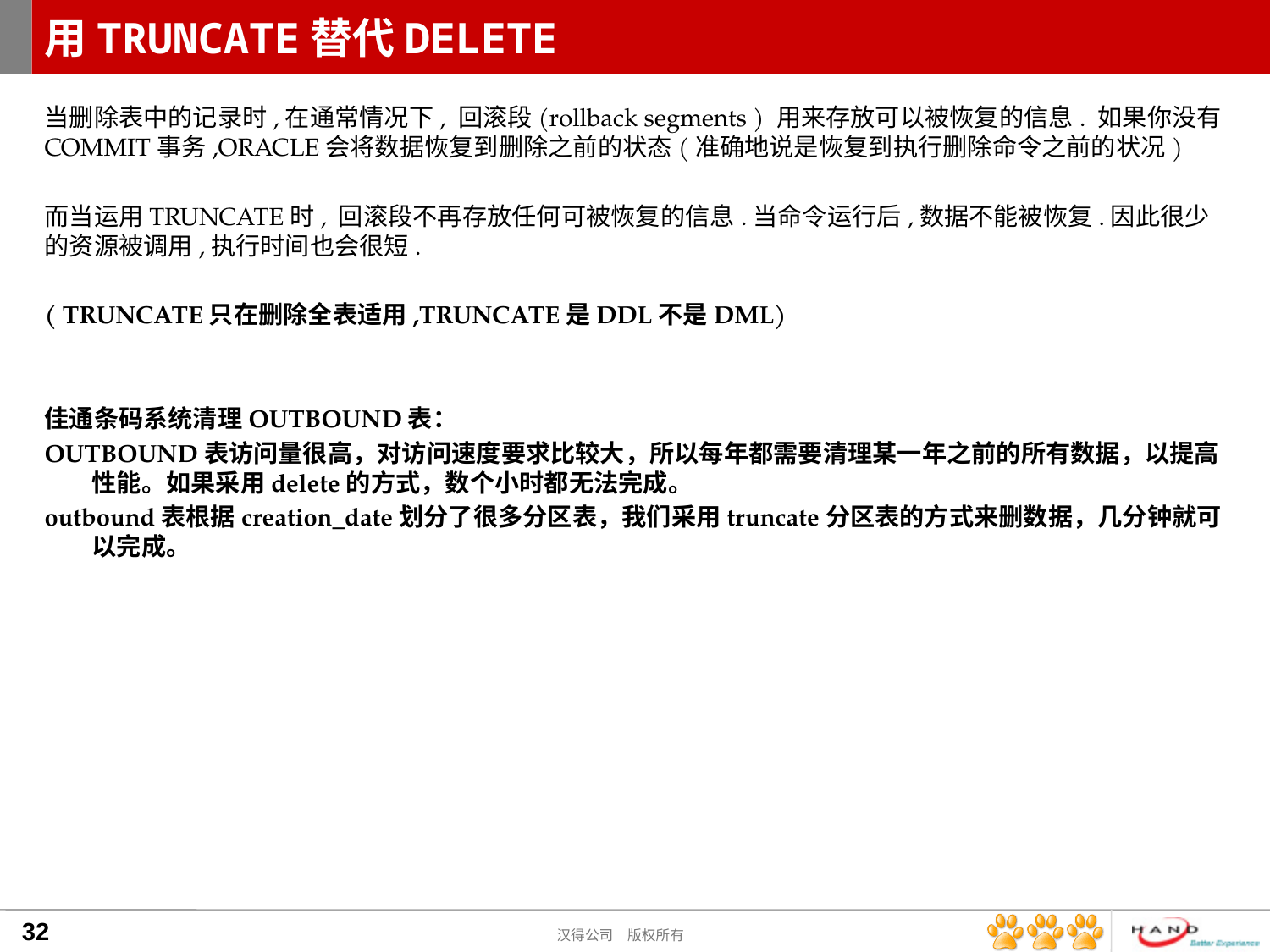

# 用TRUNCATE替代DELETE
当删除表中的记录时,在通常情况下, 回滚段(rollback segments ) 用来存放可以被恢复的信息. 如果你没有COMMIT事务,ORACLE会将数据恢复到删除之前的状态(准确地说是恢复到执行删除命令之前的状况)

而当运用TRUNCATE时, 回滚段不再存放任何可被恢复的信息.当命令运行后,数据不能被恢复.因此很少的资源被调用,执行时间也会很短.

( TRUNCATE只在删除全表适用,TRUNCATE是DDL不是DML)

佳通条码系统清理OUTBOUND表：
OUTBOUND表访问量很高，对访问速度要求比较大，所以每年都需要清理某一年之前的所有数据，以提高性能。如果采用delete的方式，数个小时都无法完成。
outbound表根据creation_date划分了很多分区表，我们采用truncate分区表的方式来删数据，几分钟就可以完成。
32